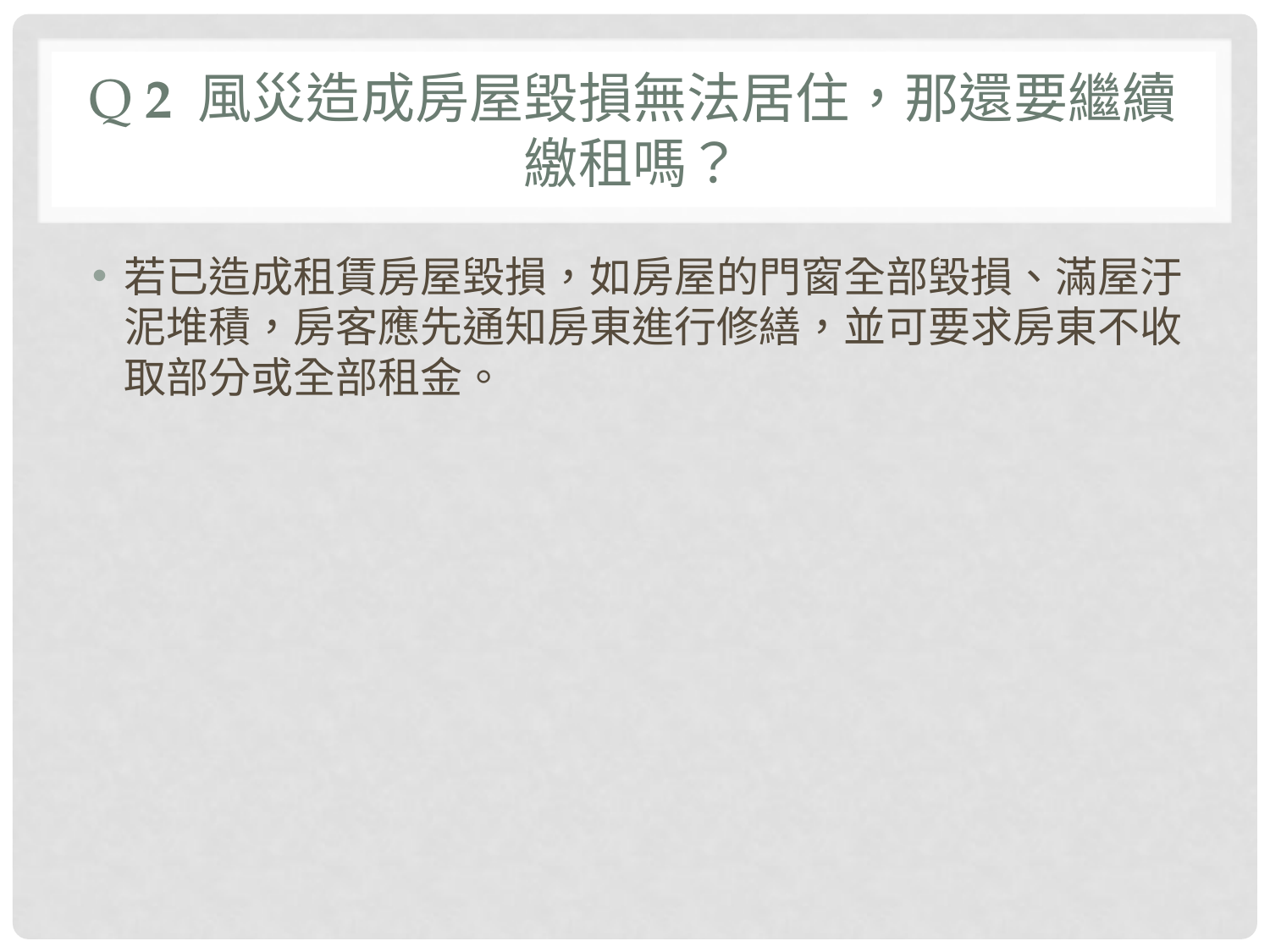

# q 2 風災造成房屋毀損無法居住，那還要繼續繳租嗎？
若已造成租賃房屋毀損，如房屋的門窗全部毀損、滿屋汙泥堆積，房客應先通知房東進行修繕，並可要求房東不收取部分或全部租金。